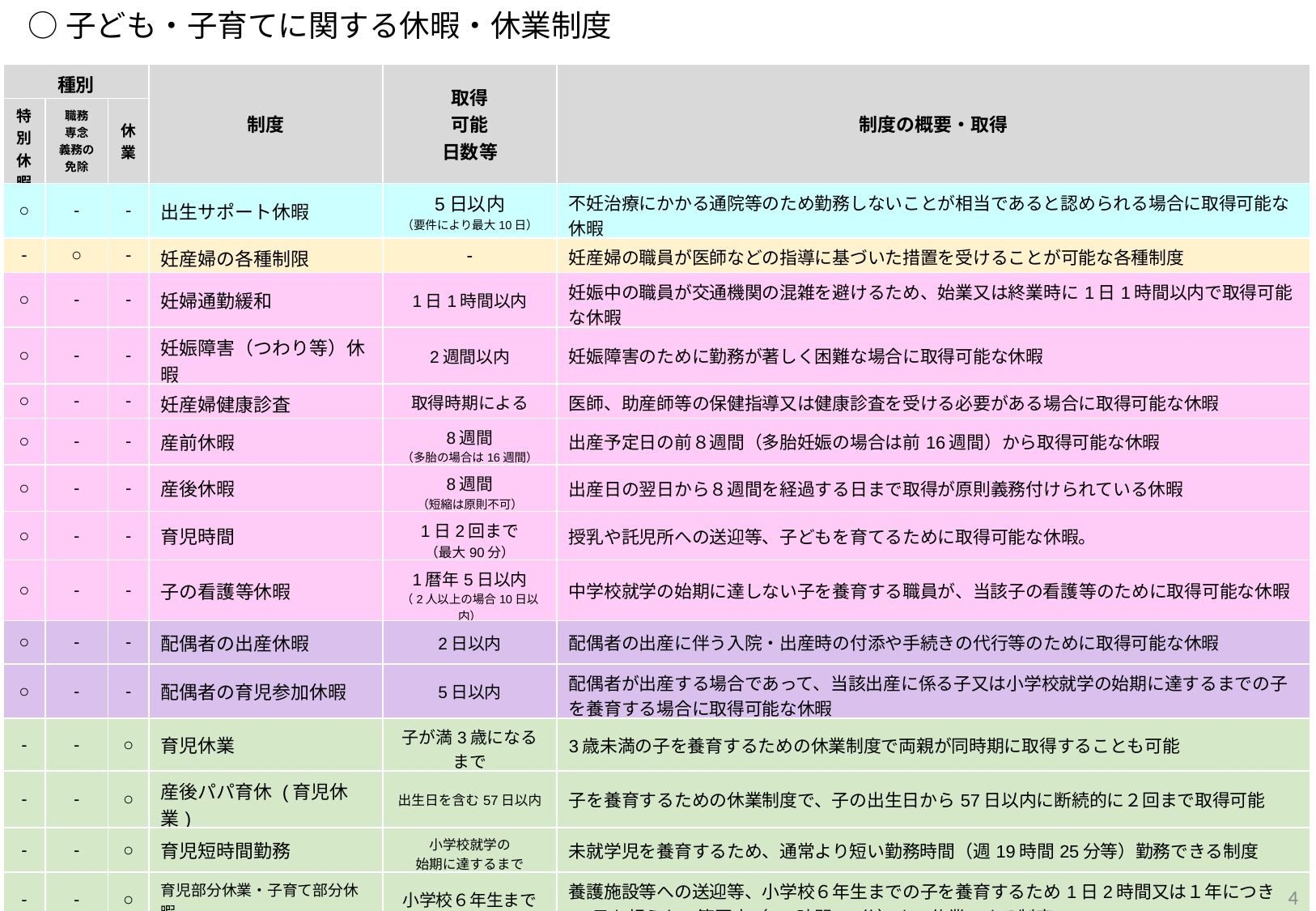

○子ども・子育てに関する休暇・休業制度
| 種別 |  |  | 制度 | 取得 可能 日数等 | 制度の概要・取得 |
| --- | --- | --- | --- | --- | --- |
| 特別 休暇 | 職務 専念 義務の免除 | 休業 |  |  |  |
| ○ | - | - | 出生サポート休暇 | 5日以内 （要件により最大10日） | 不妊治療にかかる通院等のため勤務しないことが相当であると認められる場合に取得可能な休暇 |
| - | ○ | - | 妊産婦の各種制限 | - | 妊産婦の職員が医師などの指導に基づいた措置を受けることが可能な各種制度 |
| ○ | - | - | 妊婦通勤緩和 | 1日1時間以内 | 妊娠中の職員が交通機関の混雑を避けるため、始業又は終業時に1日1時間以内で取得可能な休暇 |
| ○ | - | - | 妊娠障害（つわり等）休暇 | 2週間以内 | 妊娠障害のために勤務が著しく困難な場合に取得可能な休暇 |
| ○ | - | - | 妊産婦健康診査 | 取得時期による | 医師、助産師等の保健指導又は健康診査を受ける必要がある場合に取得可能な休暇 |
| ○ | - | - | 産前休暇 | 8週間 （多胎の場合は16週間） | 出産予定日の前８週間（多胎妊娠の場合は前16週間）から取得可能な休暇 |
| ○ | - | - | 産後休暇 | 8週間 （短縮は原則不可） | 出産日の翌日から８週間を経過する日まで取得が原則義務付けられている休暇 |
| ○ | - | - | 育児時間 | 1日2回まで （最大90分） | 授乳や託児所への送迎等、子どもを育てるために取得可能な休暇。 |
| ○ | - | - | 子の看護等休暇 | 1暦年5日以内 （2人以上の場合10日以内） | 中学校就学の始期に達しない子を養育する職員が、当該子の看護等のために取得可能な休暇 |
| ○ | - | - | 配偶者の出産休暇 | 2日以内 | 配偶者の出産に伴う入院・出産時の付添や手続きの代行等のために取得可能な休暇 |
| ○ | - | - | 配偶者の育児参加休暇 | 5日以内 | 配偶者が出産する場合であって、当該出産に係る子又は小学校就学の始期に達するまでの子を養育する場合に取得可能な休暇 |
| - | - | ○ | 育児休業 | 子が満3歳になるまで | 3歳未満の子を養育するための休業制度で両親が同時期に取得することも可能 |
| - | - | ○ | 産後パパ育休 (育児休業) | 出生日を含む57日以内 | 子を養育するための休業制度で、子の出生日から57日以内に断続的に２回まで取得可能 |
| - | - | ○ | 育児短時間勤務 | 小学校就学の 始期に達するまで | 未就学児を養育するため、通常より短い勤務時間（週19時間25分等）勤務できる制度 |
| - | - | ○ | 育児部分休業・子育て部分休暇 | 小学校６年生まで | 養護施設等への送迎等、小学校６年生までの子を養育するため1日2時間又は１年につき10日を超えない範囲内（77時間30分）まで休業できる制度 |
| - | - | - | 早出遅出勤務 | 対象となる子による | 1日の勤務時間は7時間45分のままで始業時間を早くしたり遅くしたりできる制度 |
4